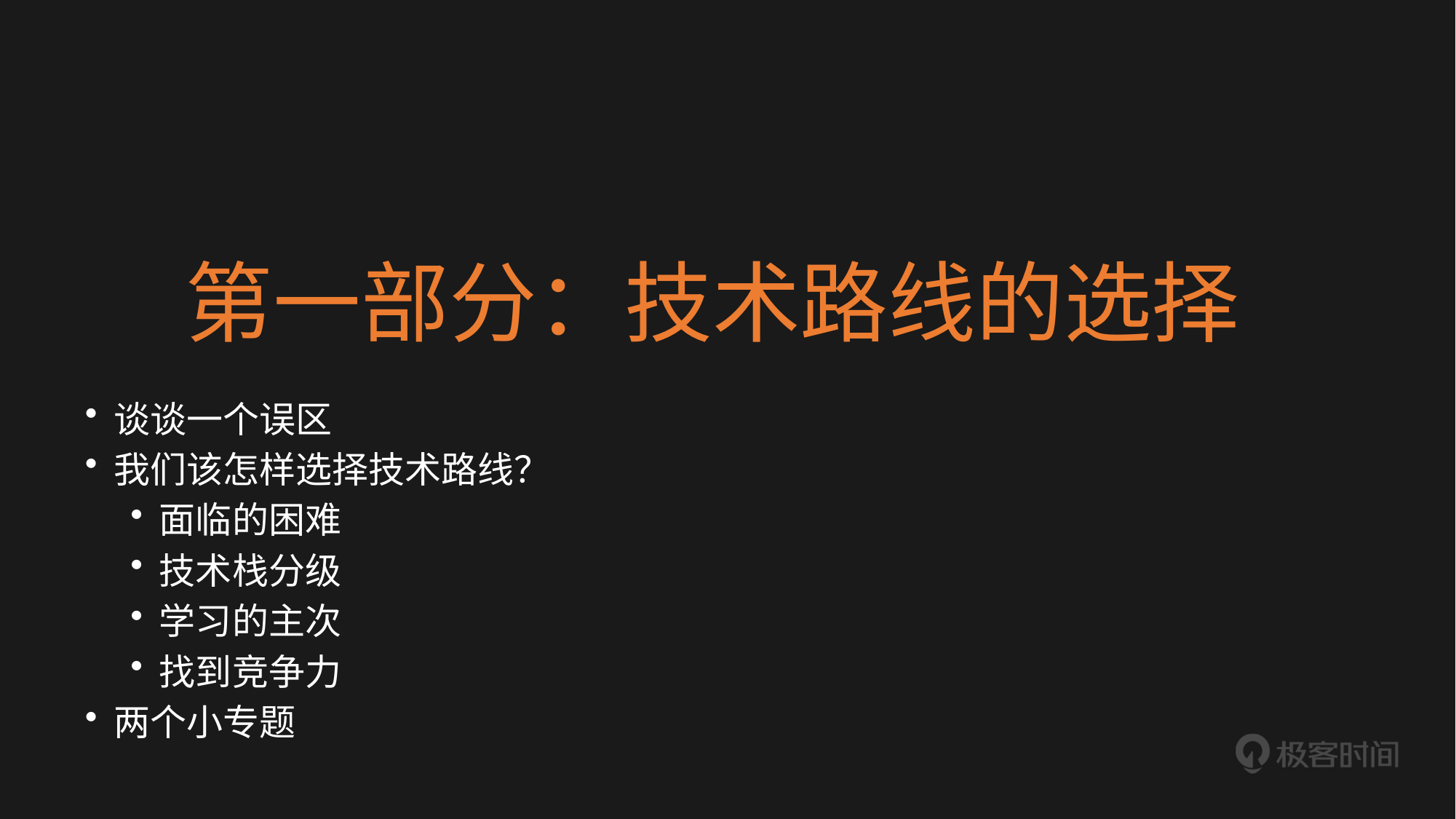

# 第一部分：技术路线的选择
谈谈一个误区
我们该怎样选择技术路线？
面临的困难
技术栈分级
学习的主次
找到竞争力
两个小专题